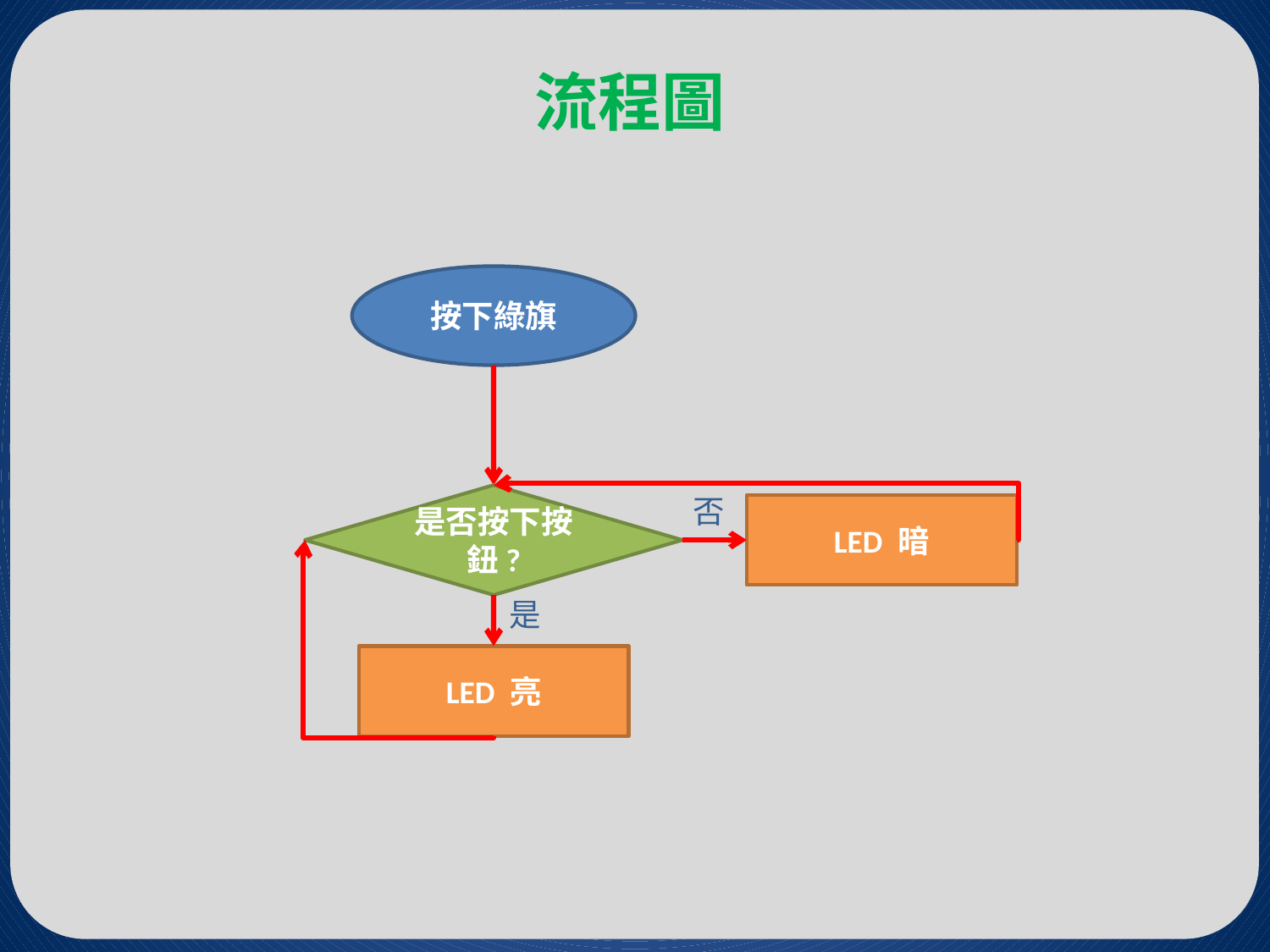

流程圖
按下綠旗
是否按下按鈕?
否
LED 暗
是
LED 亮